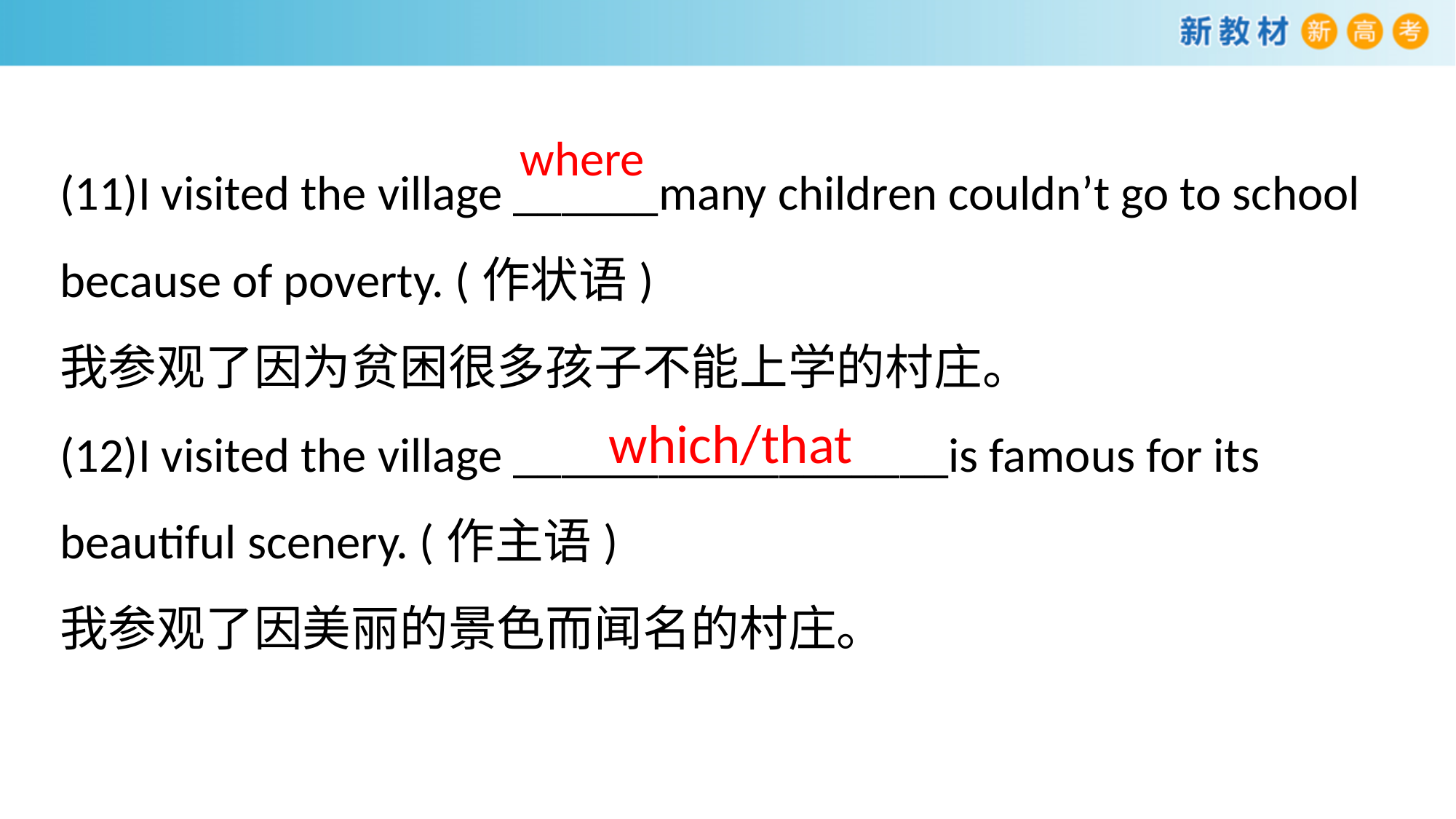

where
(11)I visited the village ______many children couldn’t go to school because of poverty. (作状语)
我参观了因为贫困很多孩子不能上学的村庄。
(12)I visited the village __________________is famous for its beautiful scenery. (作主语)
我参观了因美丽的景色而闻名的村庄。
which/that